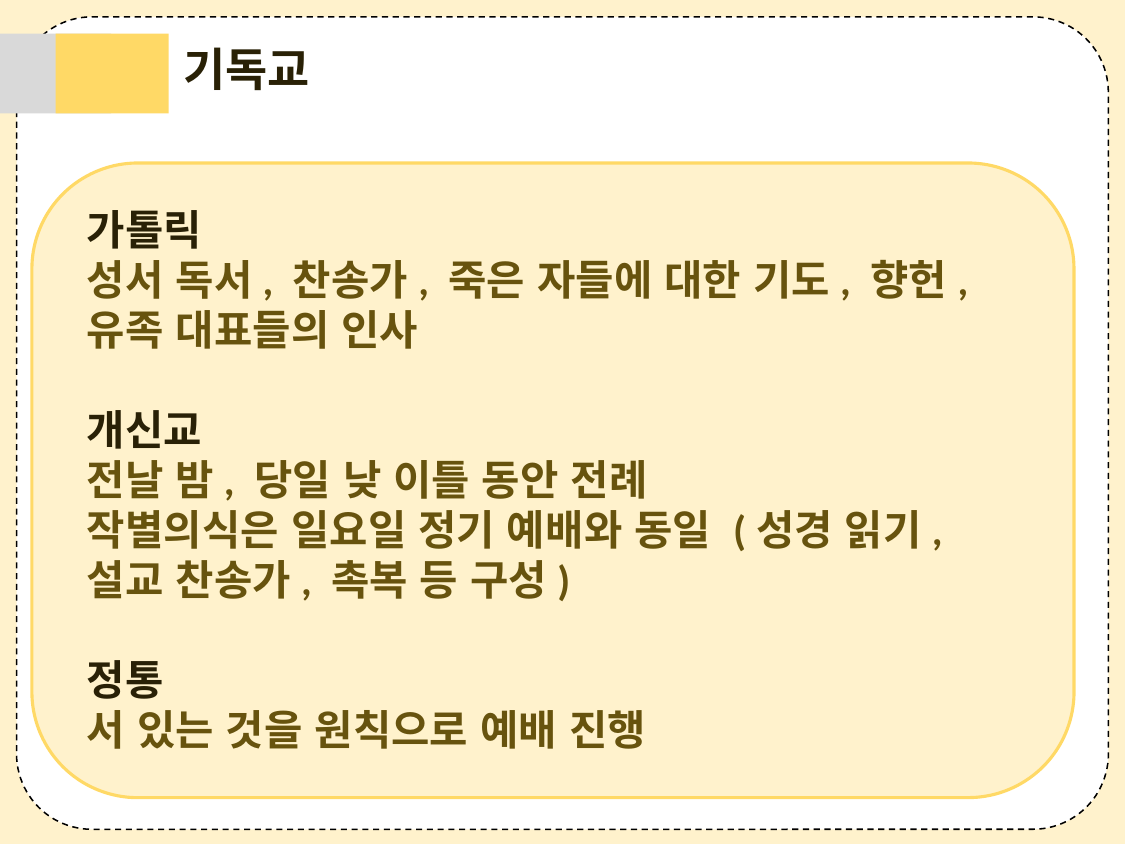

기독교

가톨릭
성서 독서, 찬송가, 죽은 자들에 대한 기도, 향헌, 유족 대표들의 인사

개신교
전날 밤, 당일 낮 이틀 동안 전례
작별의식은 일요일 정기 예배와 동일 (성경 읽기, 설교 찬송가, 촉복 등 구성)

정통
서 있는 것을 원칙으로 예배 진행